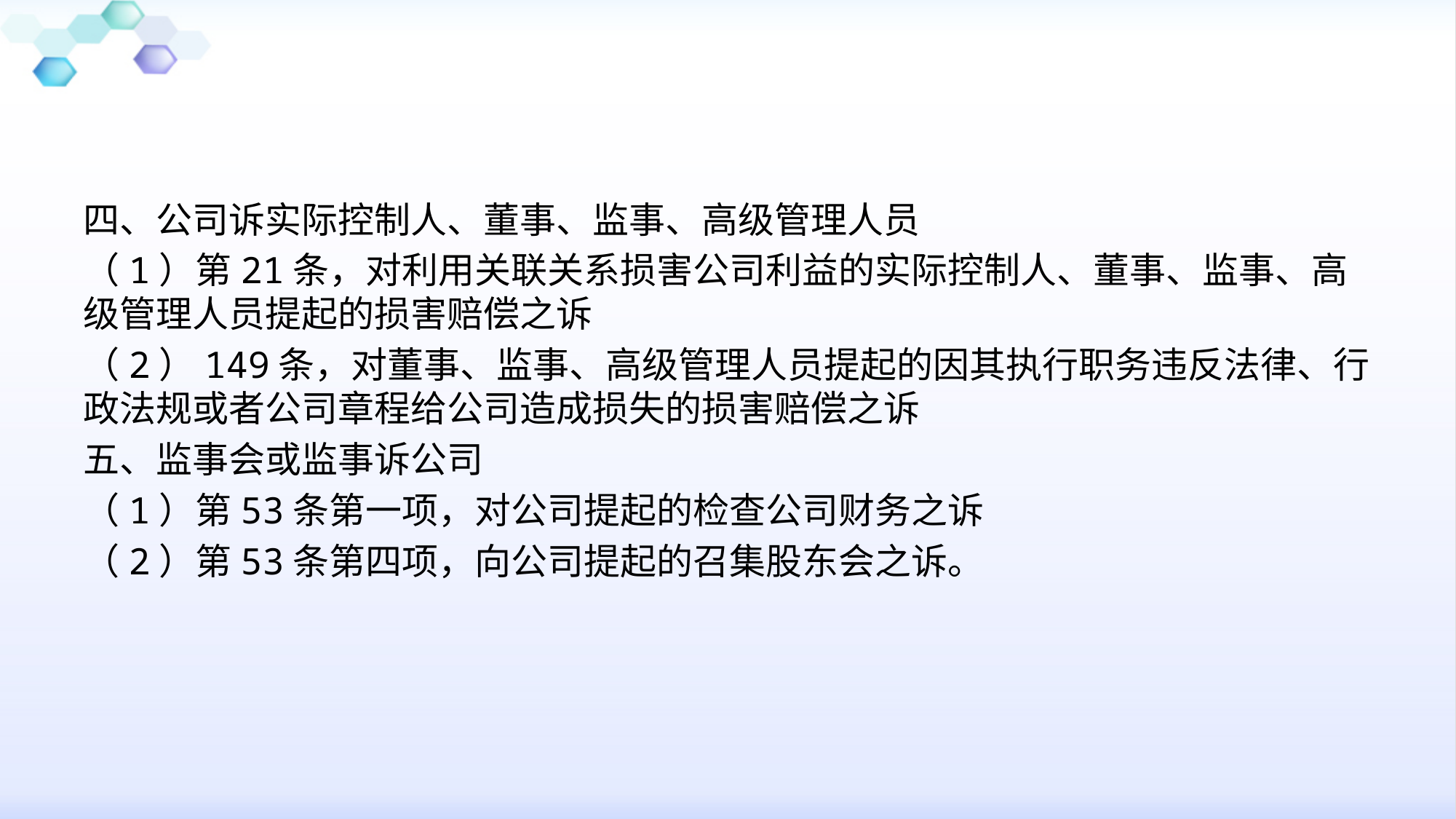

四、公司诉实际控制人、董事、监事、高级管理人员
（1）第21条，对利用关联关系损害公司利益的实际控制人、董事、监事、高级管理人员提起的损害赔偿之诉
（2）149条，对董事、监事、高级管理人员提起的因其执行职务违反法律、行政法规或者公司章程给公司造成损失的损害赔偿之诉
五、监事会或监事诉公司
（1）第53条第一项，对公司提起的检查公司财务之诉
（2）第53条第四项，向公司提起的召集股东会之诉。